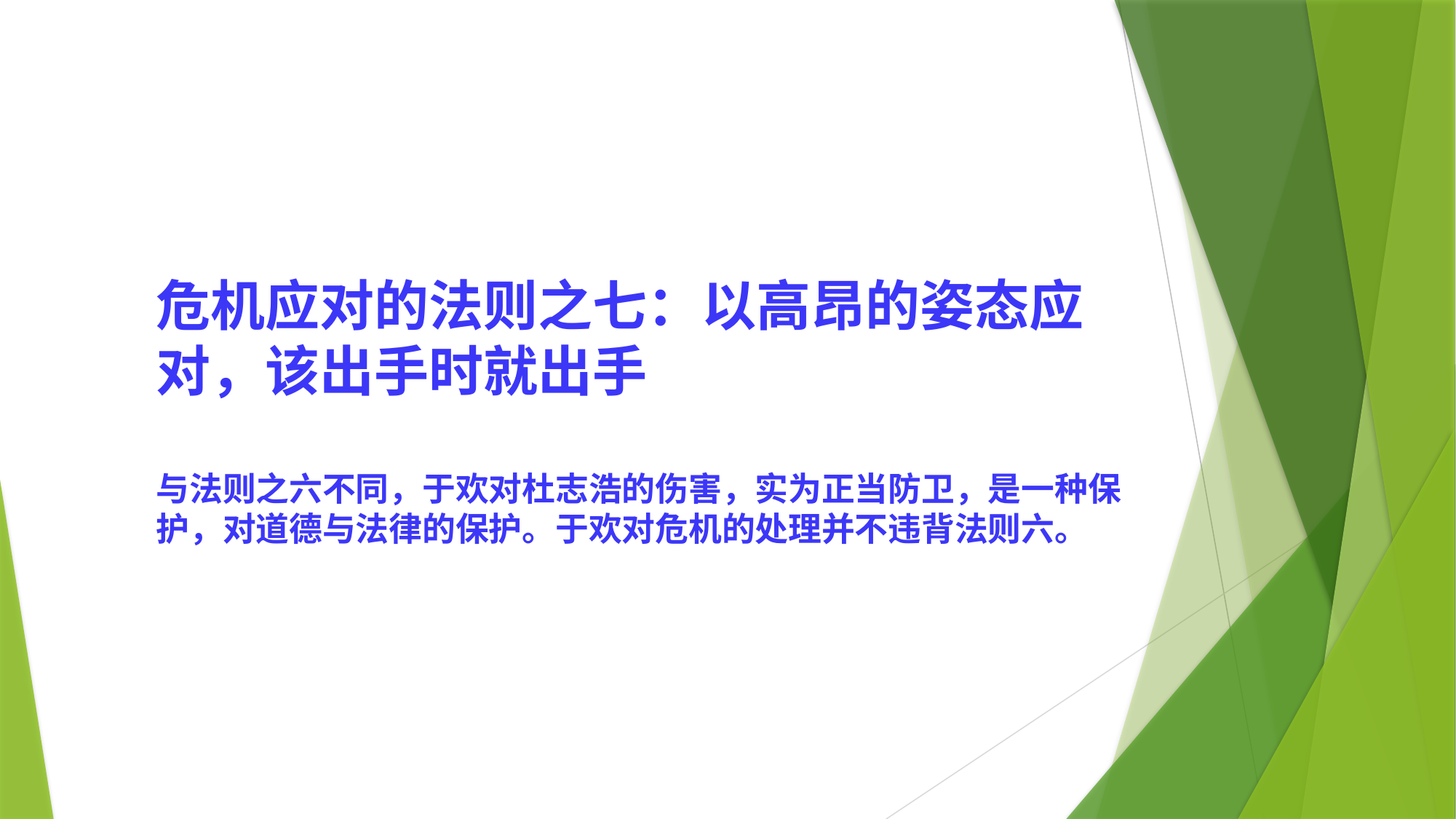

# 危机应对的法则之七：以高昂的姿态应对，该出手时就出手 与法则之六不同，于欢对杜志浩的伤害，实为正当防卫，是一种保护，对道德与法律的保护。于欢对危机的处理并不违背法则六。